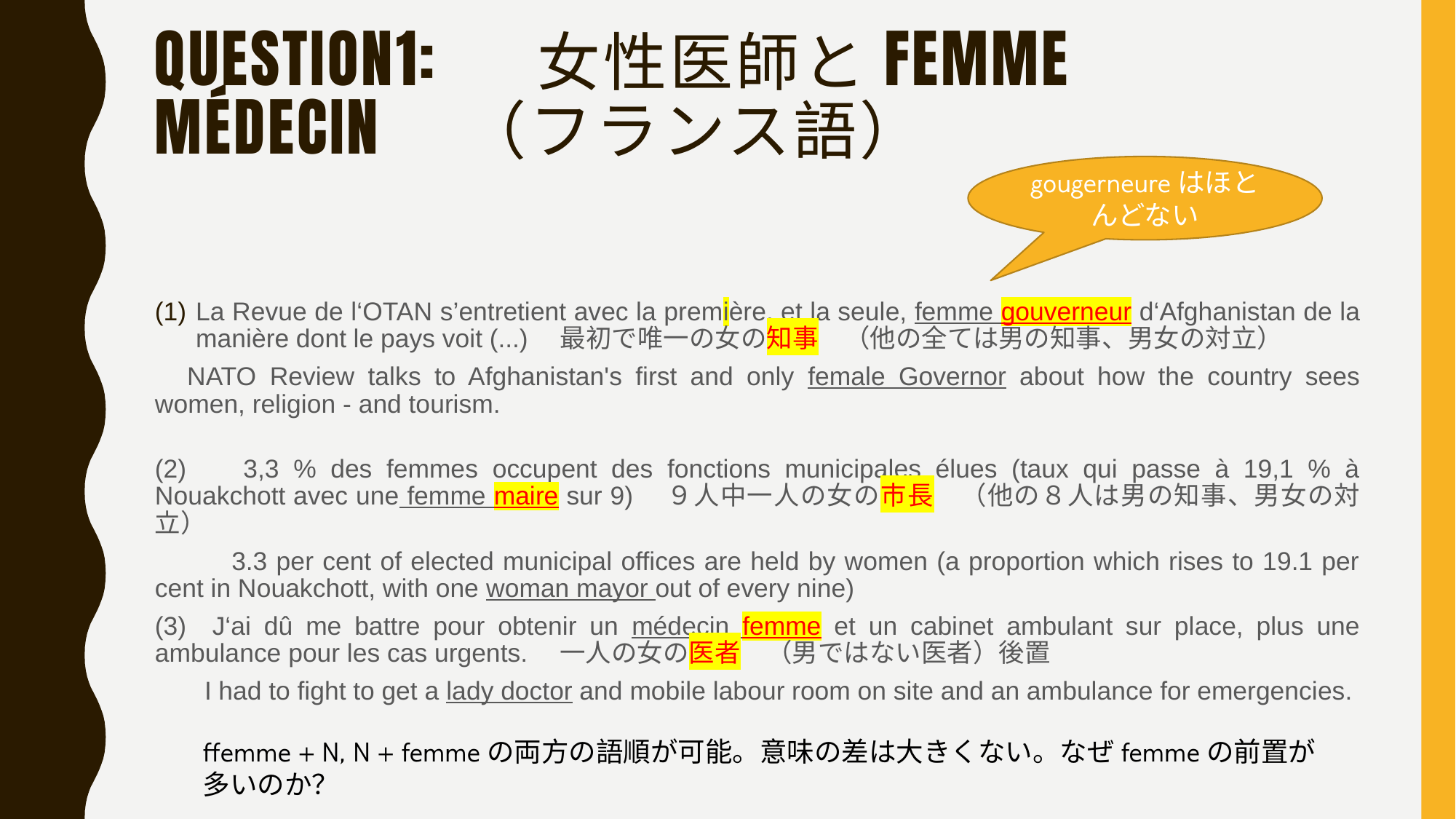

# Question1: 　女性医師とfemme médecin　（フランス語）

gougerneureはほとんどない
La Revue de l‘OTAN s’entretient avec la première, et la seule, femme gouverneur d‘Afghanistan de la manière dont le pays voit (...)　最初で唯一の女の知事　（他の全ては男の知事、男女の対立）
NATO Review talks to Afghanistan's first and only female Governor about how the country sees women, religion - and tourism.
(2)    3,3 % des femmes occupent des fonctions municipales élues (taux qui passe à 19,1 % à Nouakchott avec une femme maire sur 9)　９人中一人の女の市長　（他の８人は男の知事、男女の対立）
        3.3 per cent of elected municipal offices are held by women (a proportion which rises to 19.1 per cent in Nouakchott, with one woman mayor out of every nine)
(3)  J‘ai dû me battre pour obtenir un médecin femme et un cabinet ambulant sur place, plus une ambulance pour les cas urgents.　一人の女の医者　（男ではない医者）後置
       I had to fight to get a lady doctor and mobile labour room on site and an ambulance for emergencies.
ffemme + N, N + femmeの両方の語順が可能。意味の差は大きくない。なぜfemmeの前置が多いのか？